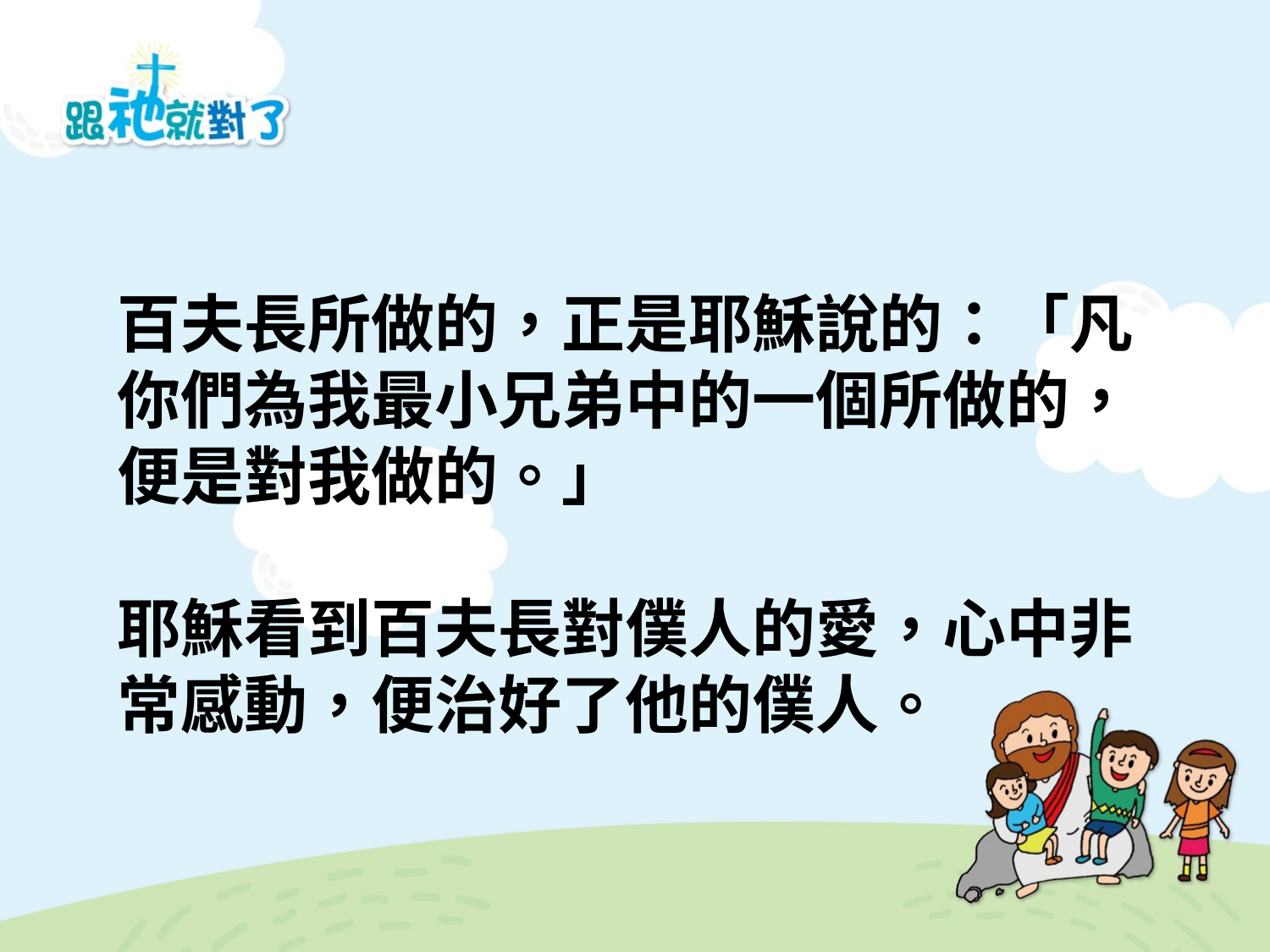

百夫長所做的，正是耶穌說的：「凡你們為我最小兄弟中的一個所做的，便是對我做的。」

耶穌看到百夫長對僕人的愛，心中非常感動，便治好了他的僕人。